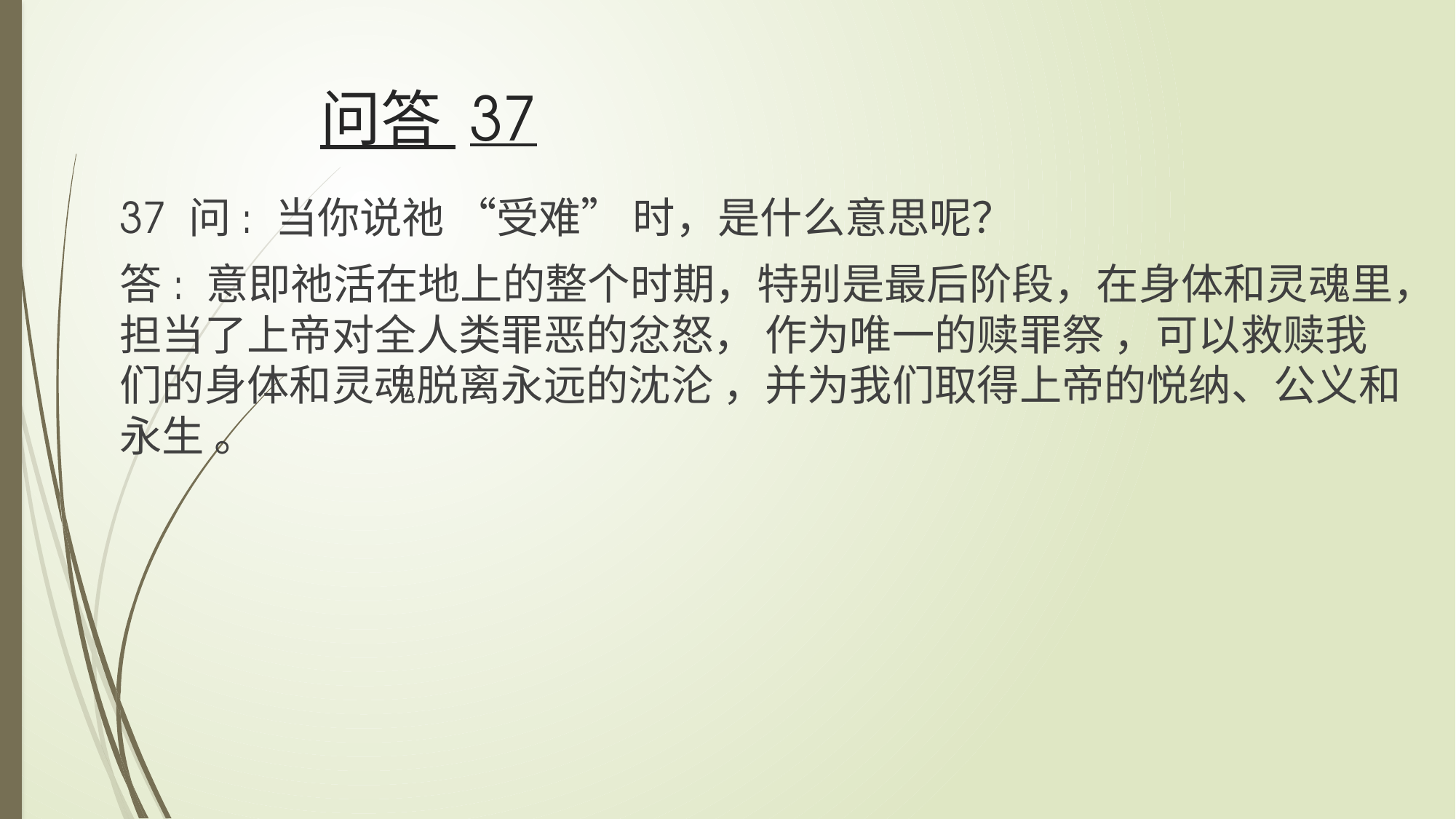

# 问答 37
37 问: 当你说祂 “受难” 时，是什么意思呢？
答: 意即祂活在地上的整个时期，特别是最后阶段，在身体和灵魂里，担当了上帝对全人类罪恶的忿怒， 作为唯一的赎罪祭 ，可以救赎我们的身体和灵魂脱离永远的沈沦 ，并为我们取得上帝的悦纳、公义和永生 。